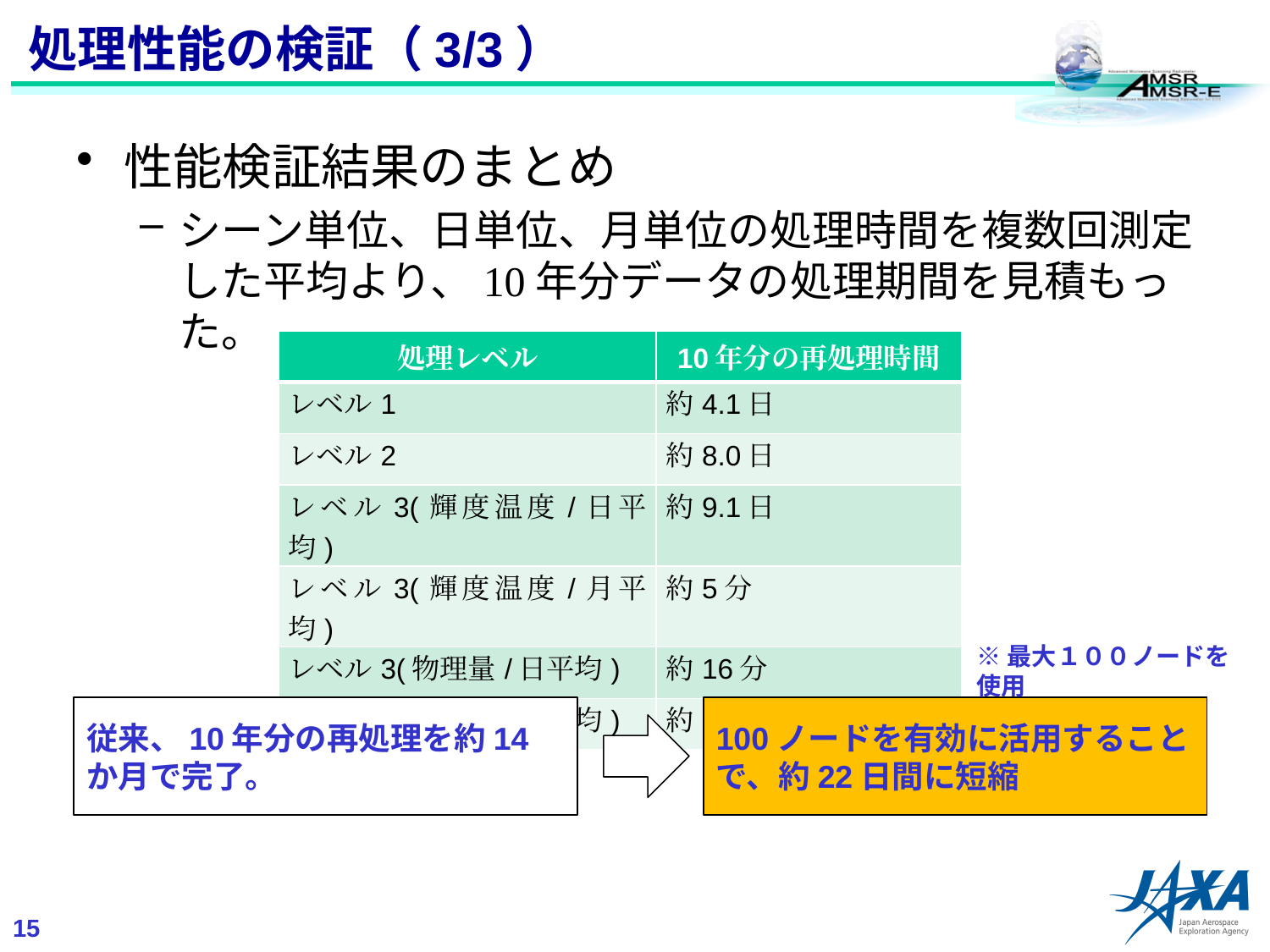

処理性能の検証（3/3）
性能検証結果のまとめ
シーン単位、日単位、月単位の処理時間を複数回測定した平均より、10年分データの処理期間を見積もった。
| 処理レベル | 10年分の再処理時間 |
| --- | --- |
| レベル1 | 約4.1日 |
| レベル2 | 約8.0日 |
| レベル3(輝度温度/日平均) | 約9.1日 |
| レベル3(輝度温度/月平均) | 約5分 |
| レベル3(物理量/日平均) | 約16分 |
| レベル3(物理量/月平均) | 約2分 |
※最大１００ノードを使用
従来、10年分の再処理を約14か月で完了。
100ノードを有効に活用することで、約22日間に短縮

15